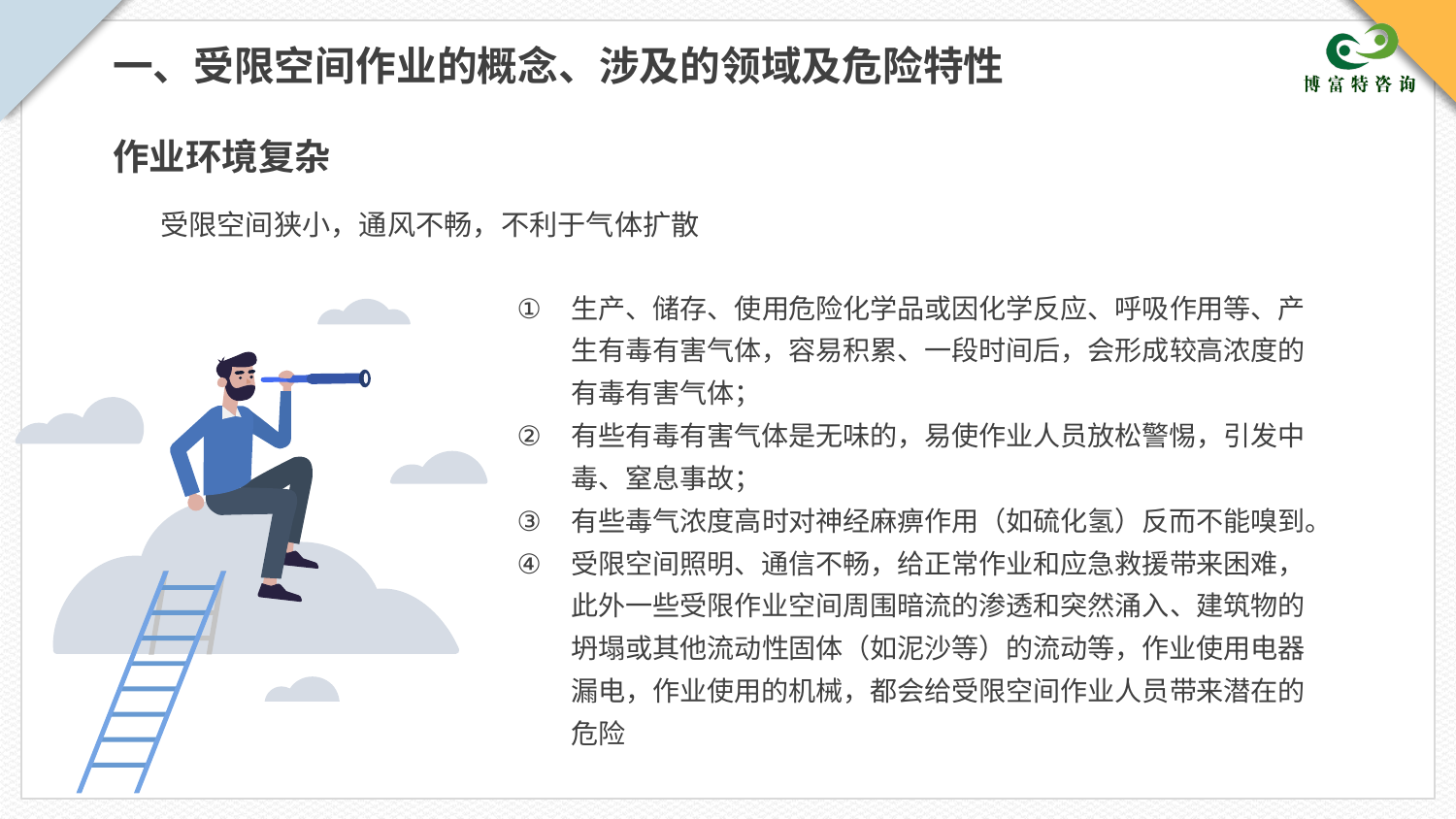

一、受限空间作业的概念、涉及的领域及危险特性
作业环境复杂
受限空间狭小，通风不畅，不利于气体扩散
生产、储存、使用危险化学品或因化学反应、呼吸作用等、产生有毒有害气体，容易积累、一段时间后，会形成较高浓度的有毒有害气体；
有些有毒有害气体是无味的，易使作业人员放松警惕，引发中毒、窒息事故；
有些毒气浓度高时对神经麻痹作用（如硫化氢）反而不能嗅到。
受限空间照明、通信不畅，给正常作业和应急救援带来困难，此外一些受限作业空间周围暗流的渗透和突然涌入、建筑物的坍塌或其他流动性固体（如泥沙等）的流动等，作业使用电器漏电，作业使用的机械，都会给受限空间作业人员带来潜在的危险